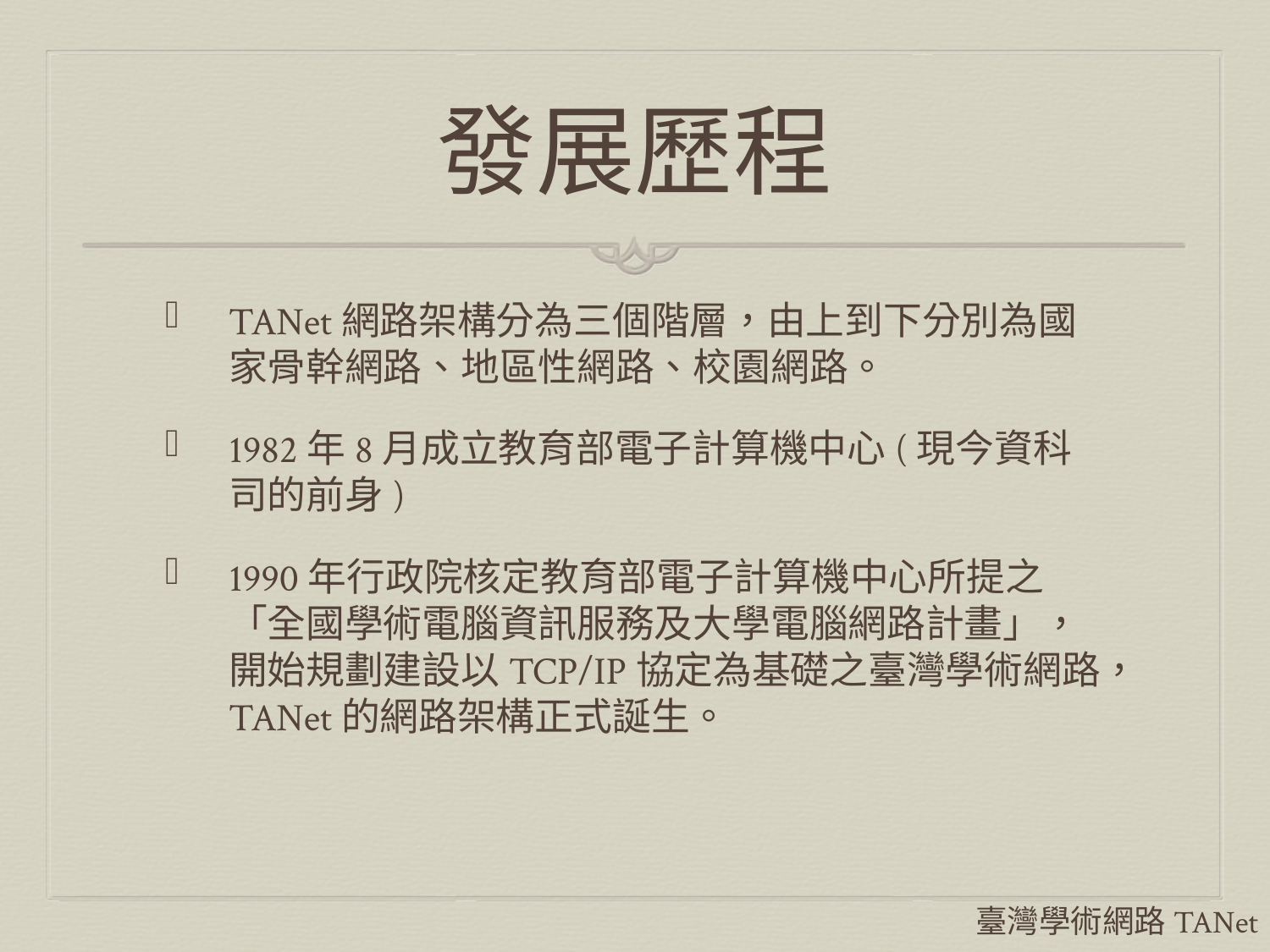

# 發展歷程
TANet網路架構分為三個階層，由上到下分別為國家骨幹網路、地區性網路、校園網路。
1982年8月成立教育部電子計算機中心(現今資科司的前身)
1990年行政院核定教育部電子計算機中心所提之「全國學術電腦資訊服務及大學電腦網路計畫」，開始規劃建設以TCP/IP協定為基礎之臺灣學術網路，TANet的網路架構正式誕生。
臺灣學術網路TANet